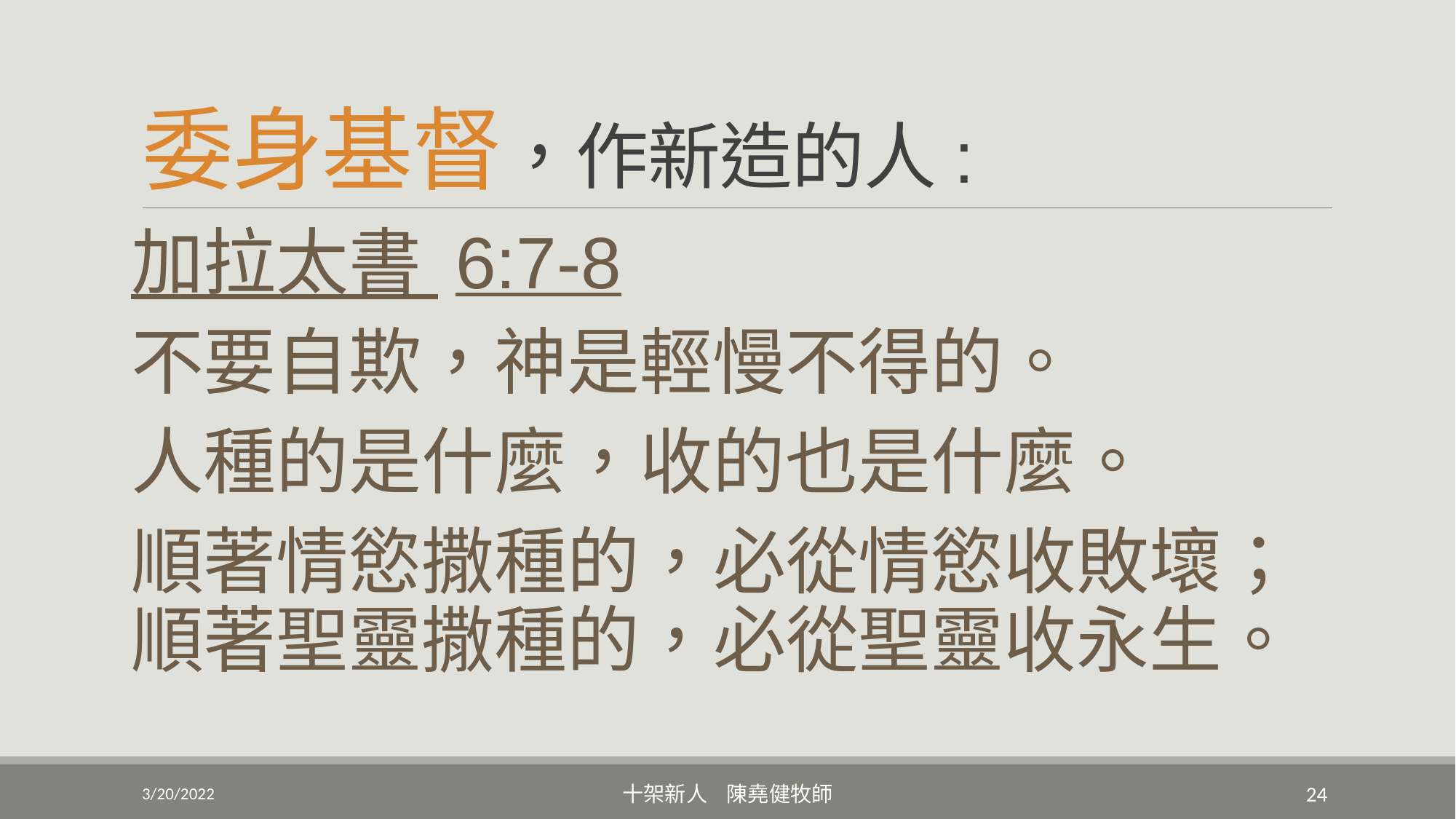

# 委身基督，作新造的人:
加拉太書 6:7-8
不要自欺，神是輕慢不得的。
人種的是什麼，收的也是什麼。
順著情慾撒種的，必從情慾收敗壞；順著聖靈撒種的，必從聖靈收永生。
3/20/2022
十架新人    陳堯健牧師
24